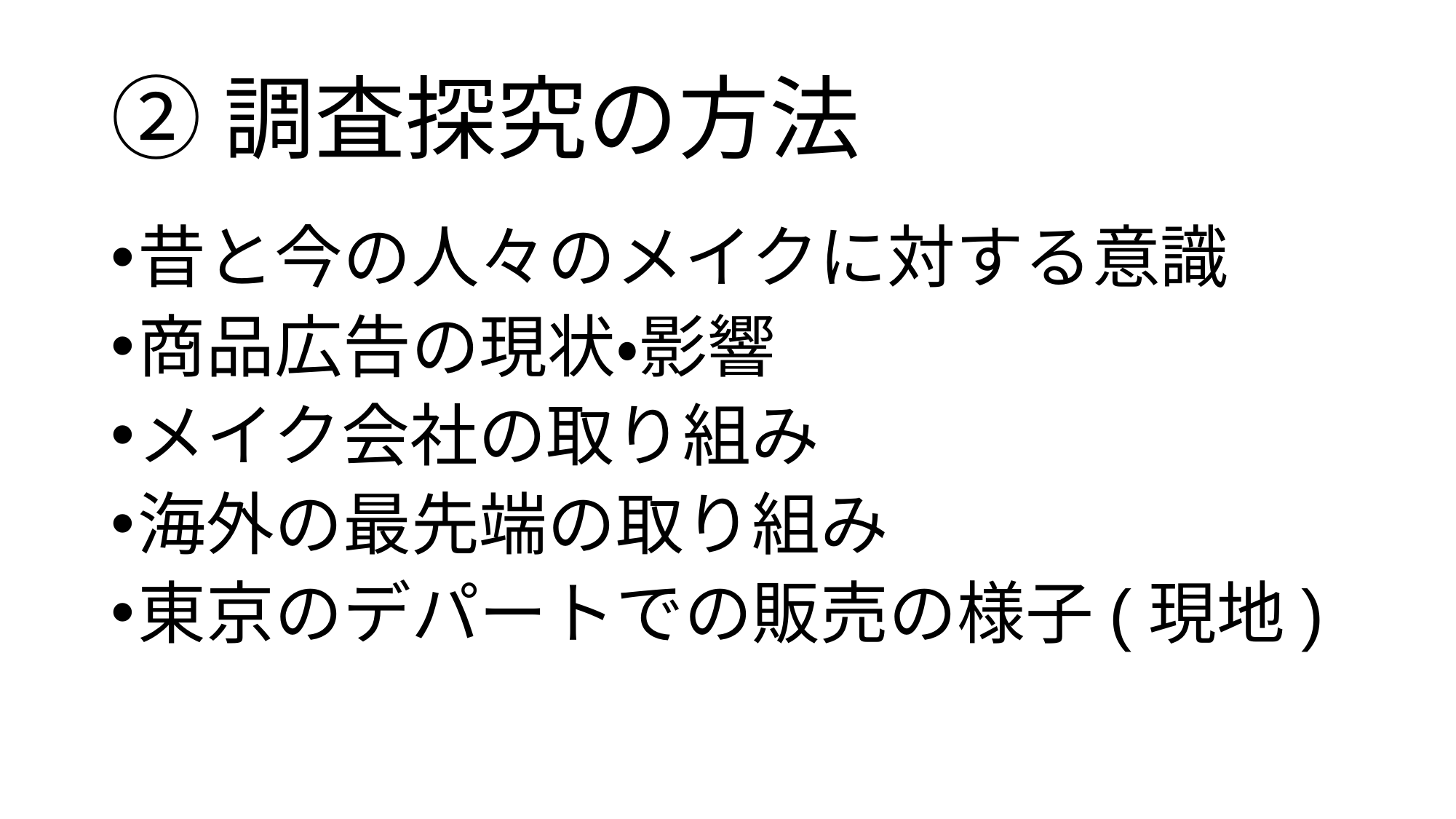

# ②調査探究の方法
昔と今の人々のメイクに対する意識
商品広告の現状・影響
メイク会社の取り組み
海外の最先端の取り組み
東京のデパートでの販売の様子(現地)